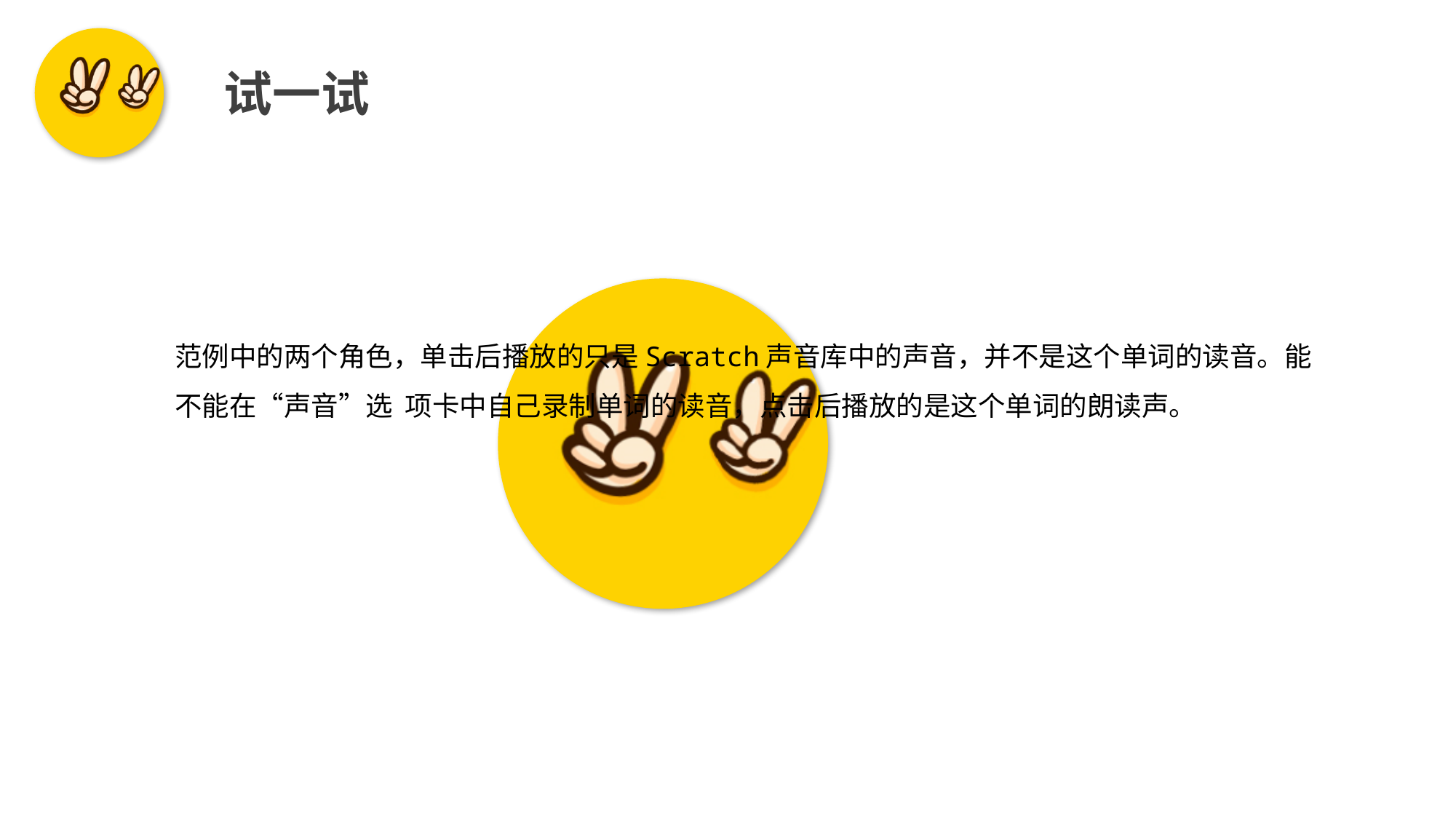

试一试

范例中的两个角色，单击后播放的只是Scratch声音库中的声音，并不是这个单词的读音。能不能在“声音”选  项卡中自己录制单词的读音，点击后播放的是这个单词的朗读声。